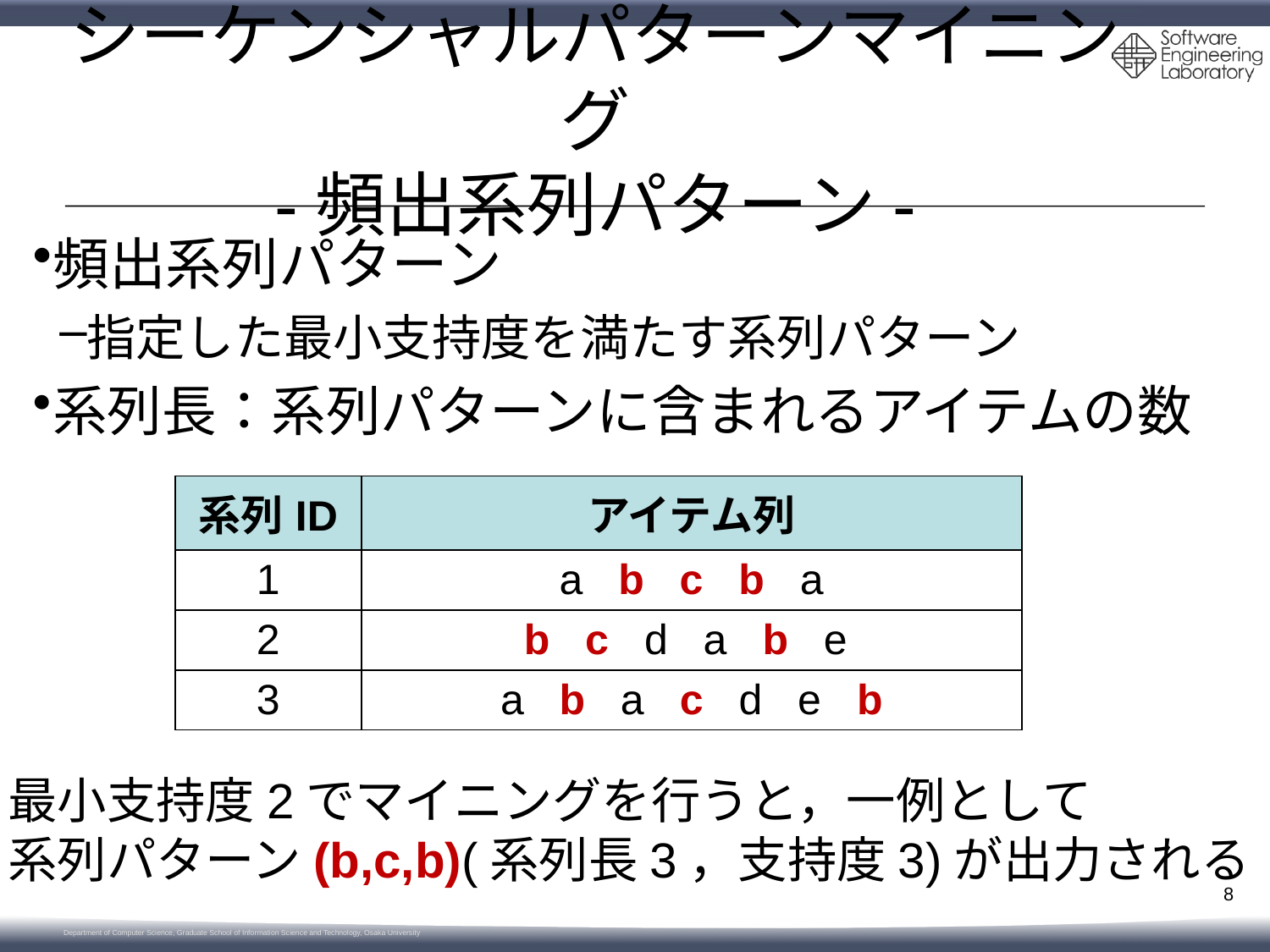

# シーケンシャルパターンマイニング -頻出系列パターン-
頻出系列パターン
指定した最小支持度を満たす系列パターン
系列長：系列パターンに含まれるアイテムの数
| 系列ID | アイテム列 |
| --- | --- |
| 1 | a b c b a |
| 2 | b c d a b e |
| 3 | a b a c d e b |
最小支持度2でマイニングを行うと，一例として
系列パターン(b,c,b)(系列長3，支持度3)が出力される
8